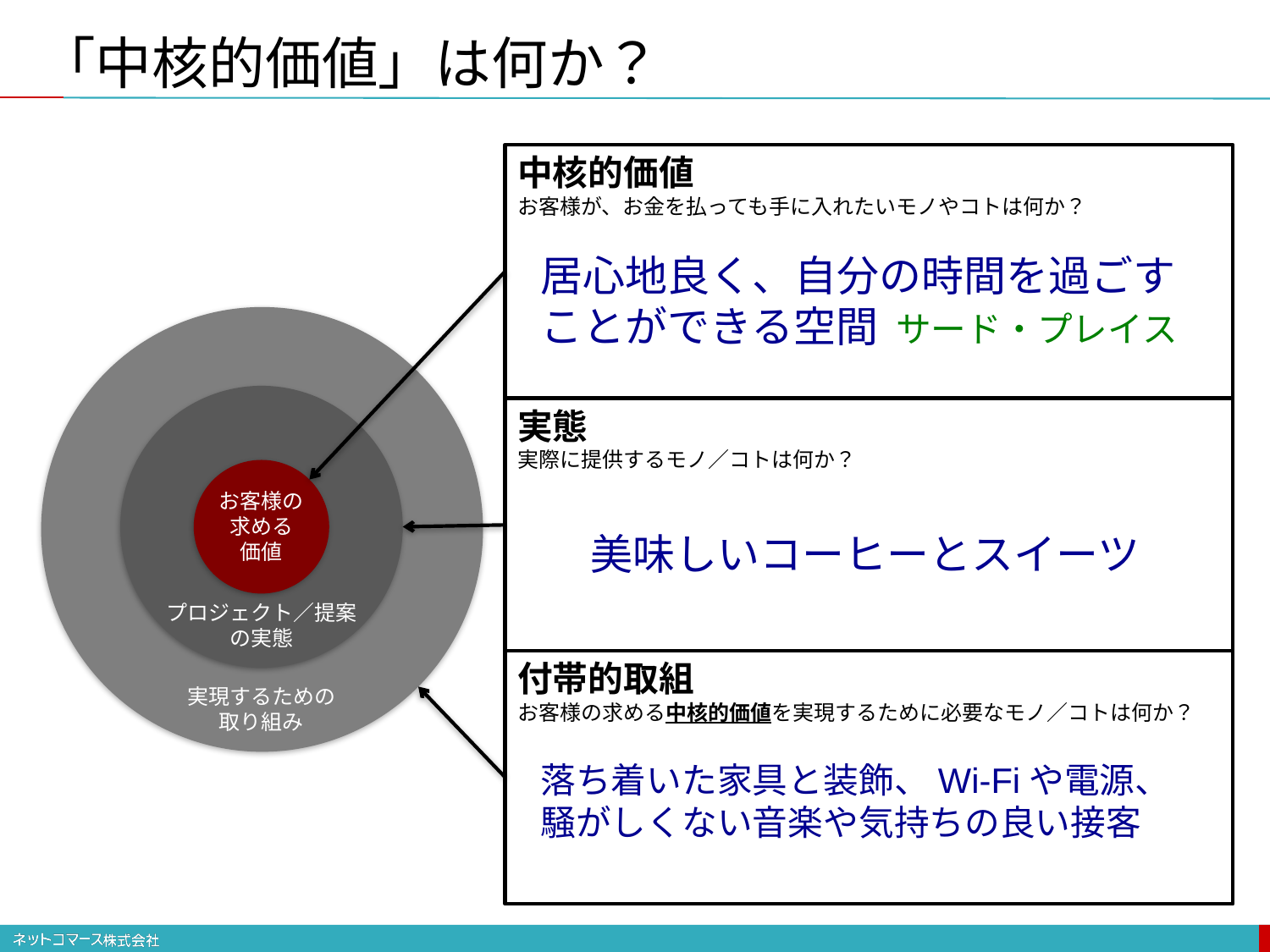

「中核的価値」は何か？
中核的価値
お客様が、お金を払っても手に入れたいモノやコトは何か？
居心地良く、自分の時間を過ごす
ことができる空間
サード・プレイス

実態
実際に提供するモノ／コトは何か？

お客様の
求める
価値
美味しいコーヒーとスイーツ
プロジェクト／提案
の実態
付帯的取組
お客様の求める中核的価値を実現するために必要なモノ／コトは何か？
実現するための
取り組み
落ち着いた家具と装飾、Wi-Fiや電源、
騒がしくない音楽や気持ちの良い接客